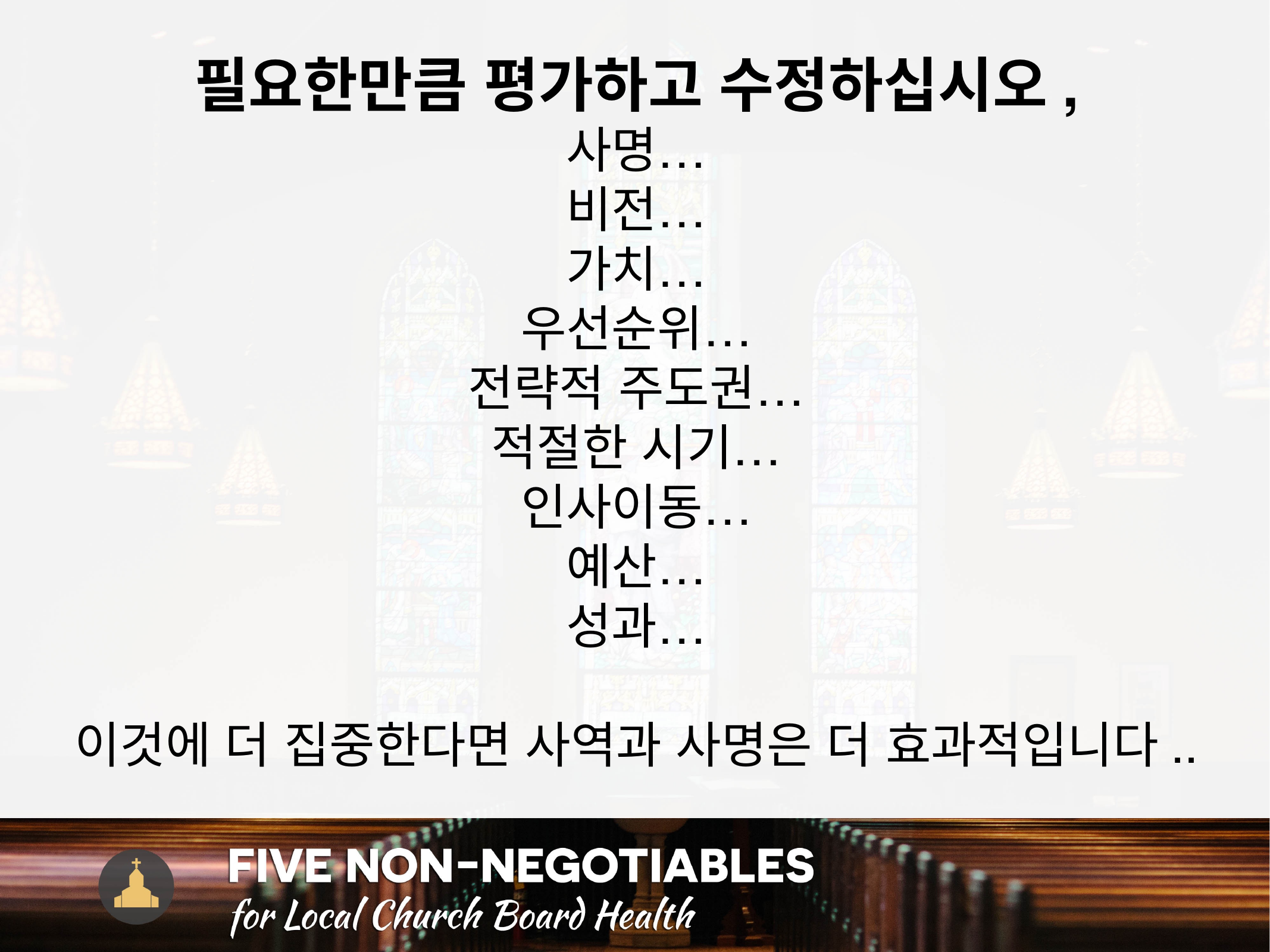

필요한만큼 평가하고 수정하십시오,
사명…
비전…
가치…
우선순위…
전략적 주도권…
적절한 시기…
인사이동…
예산…
성과…

이것에 더 집중한다면 사역과 사명은 더 효과적입니다..